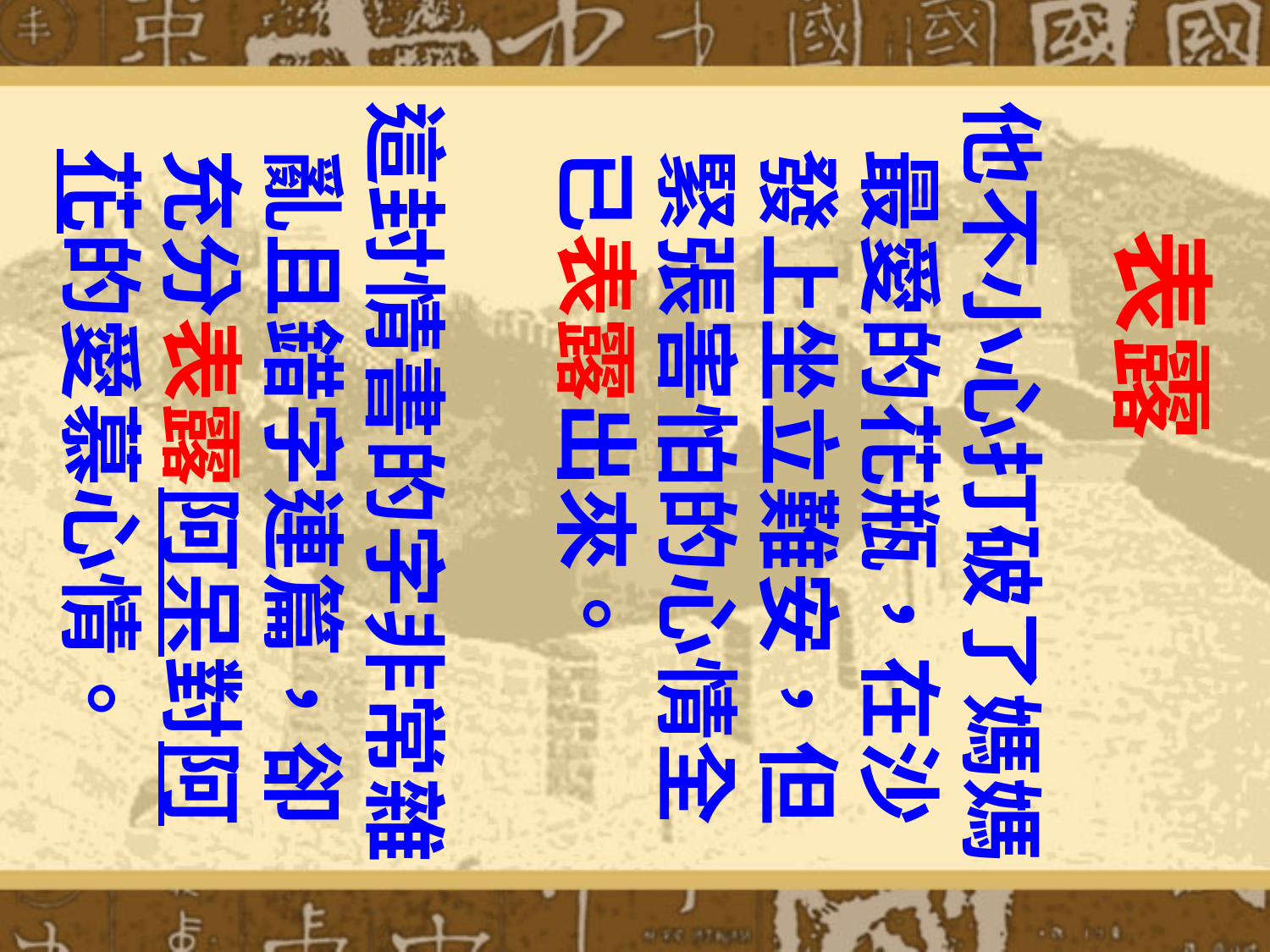

這封情書的字非常雜亂且錯字連篇，卻充分表露阿呆對阿花的愛慕心情。
他不小心打破了媽媽最愛的花瓶，在沙發上坐立難安，但緊張害怕的心情全已表露出來。
表露